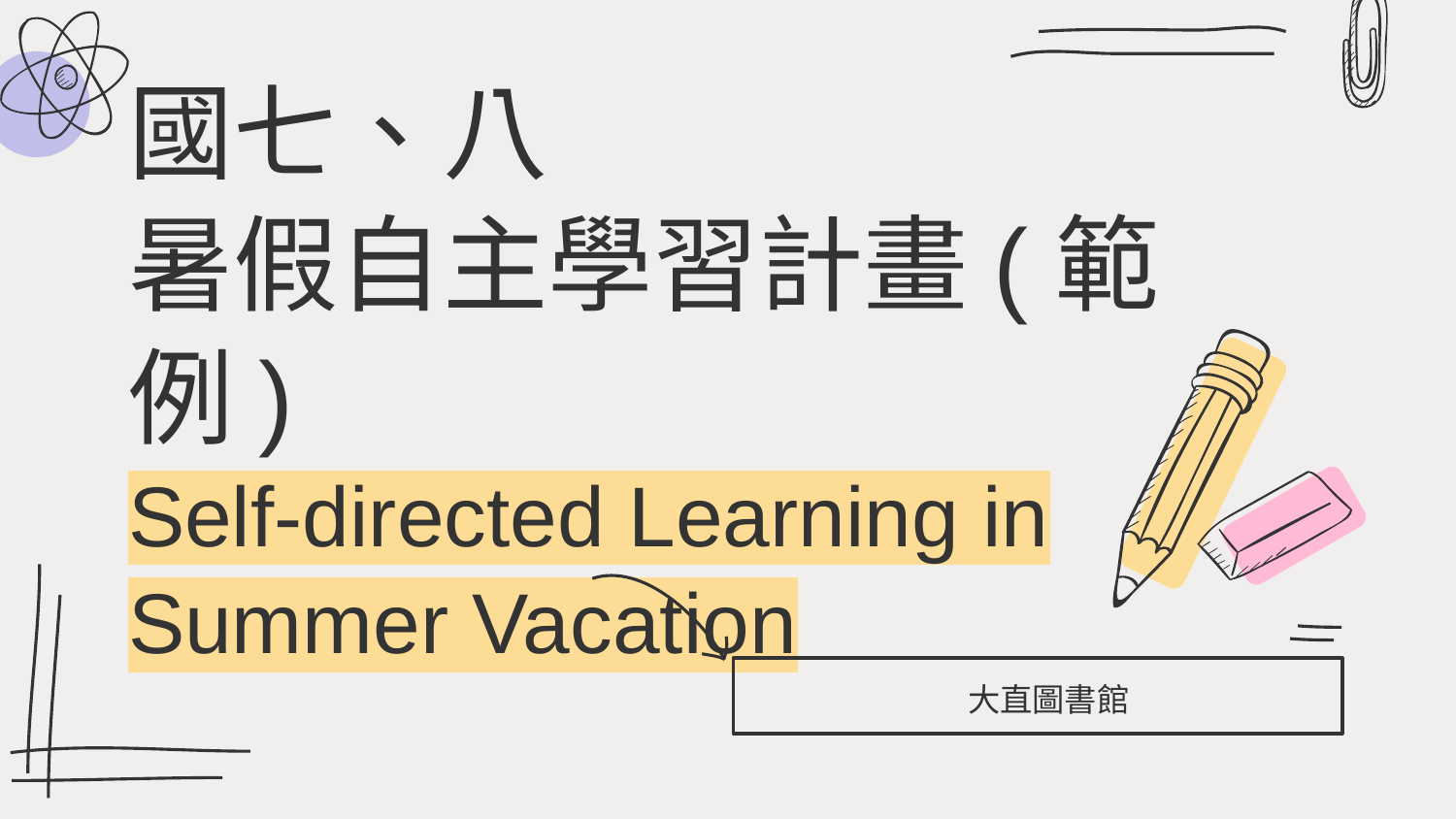

# 國七、八 暑假自主學習計畫(範例) Self-directed Learning in Summer Vacation

大直圖書館